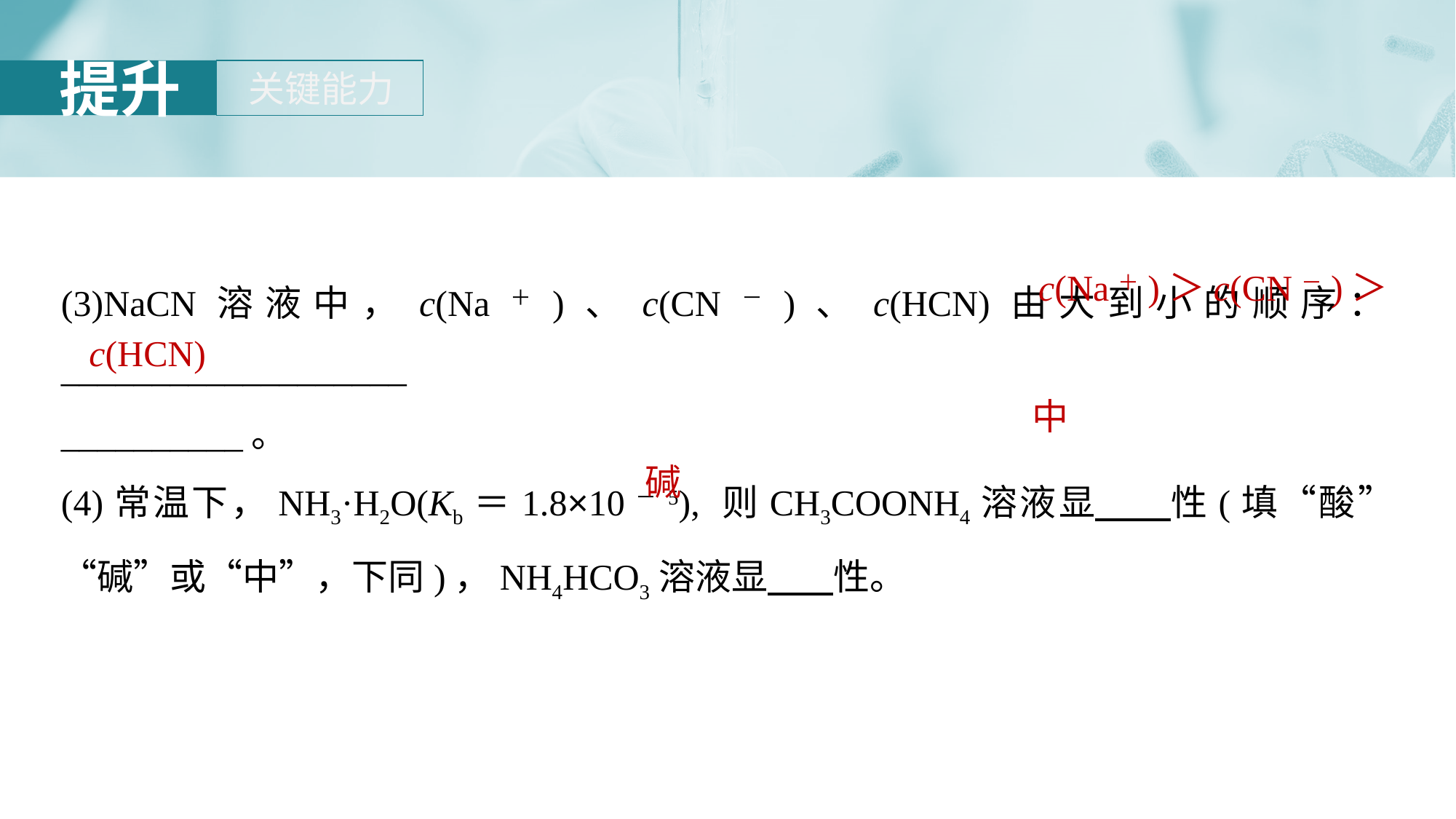

(3)NaCN溶液中，c(Na＋)、c(CN－)、c(HCN)由大到小的顺序：___________________
__________。
(4)常温下，NH3·H2O(Kb＝1.8×10－5), 则CH3COONH4溶液显       性(填“酸”“碱”或“中”，下同)，NH4HCO3溶液显        性。
c(Na＋)＞c(CN－)＞
c(HCN)
中
碱